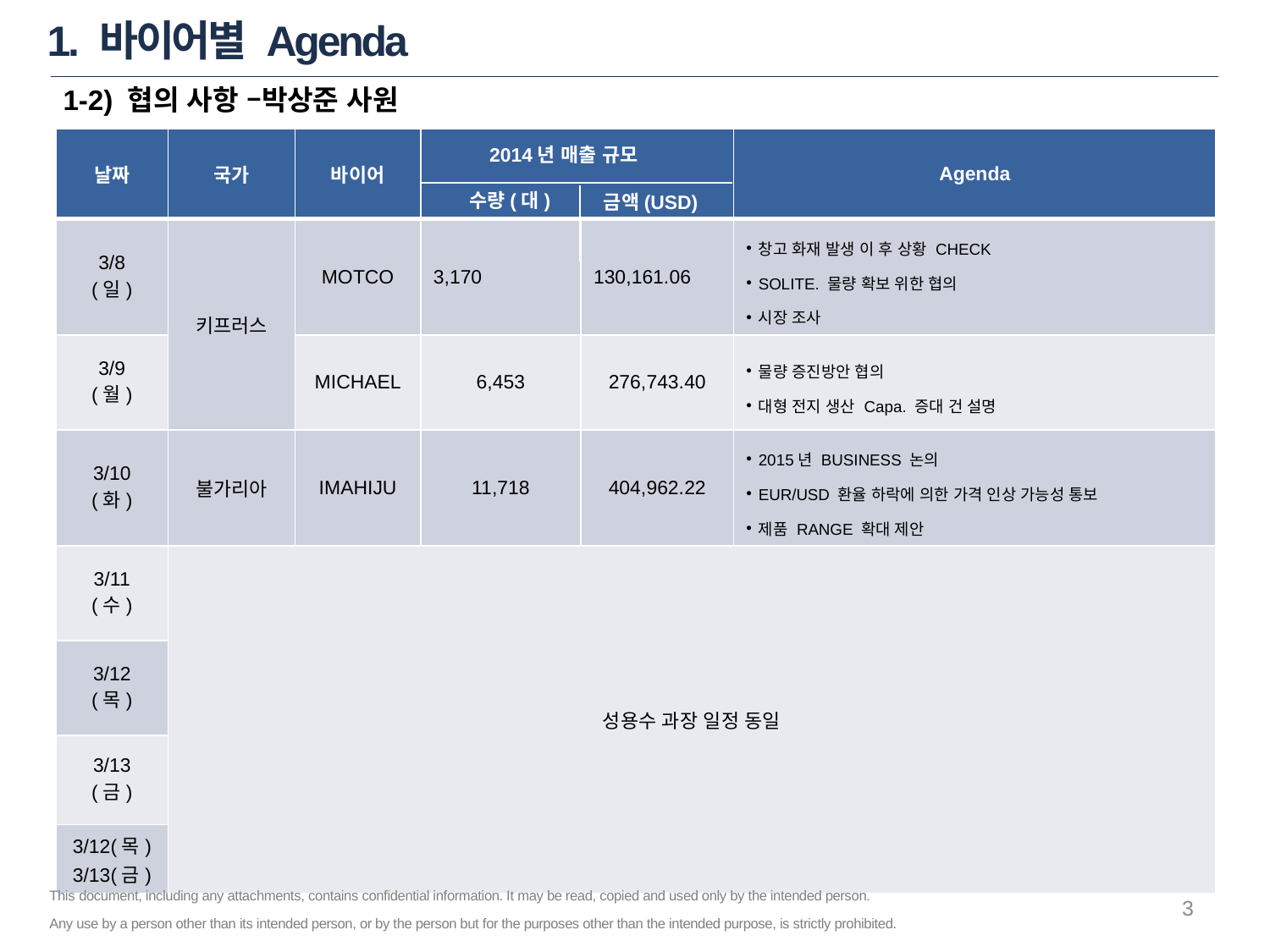

# 1. 바이어별 Agenda
1-2) 협의 사항 –박상준 사원
| 날짜 | 국가 | 바이어 |  |  | Agenda |
| --- | --- | --- | --- | --- | --- |
| 3/8 (일) | 키프러스 | MOTCO | 3,170 | 130,161.06 | 창고 화재 발생 이 후 상황 CHECK SOLITE. 물량 확보 위한 협의 시장 조사 |
| 3/9 (월) |  | MICHAEL | 6,453 | 276,743.40 | 물량 증진방안 협의 대형 전지 생산 Capa. 증대 건 설명 |
| 3/10 (화) | 불가리아 | IMAHIJU | 11,718 | 404,962.22 | 2015년 BUSINESS 논의 EUR/USD 환율 하락에 의한 가격 인상 가능성 통보 제품 RANGE 확대 제안 |
| 3/11 (수) | 성용수 과장 일정 동일 |  |  |  |  |
| 3/12 (목) |  |  |  |  |  |
| 3/13 (금) |  |  |  |  |  |
| 3/12(목) 3/13(금) |  |  |  |  |  |
   2014년 매출 규모
  수량(대)
   금액(USD)
This document, including any attachments, contains confidential information. It may be read, copied and used only by the intended person.
Any use by a person other than its intended person, or by the person but for the purposes other than the intended purpose, is strictly prohibited.
3